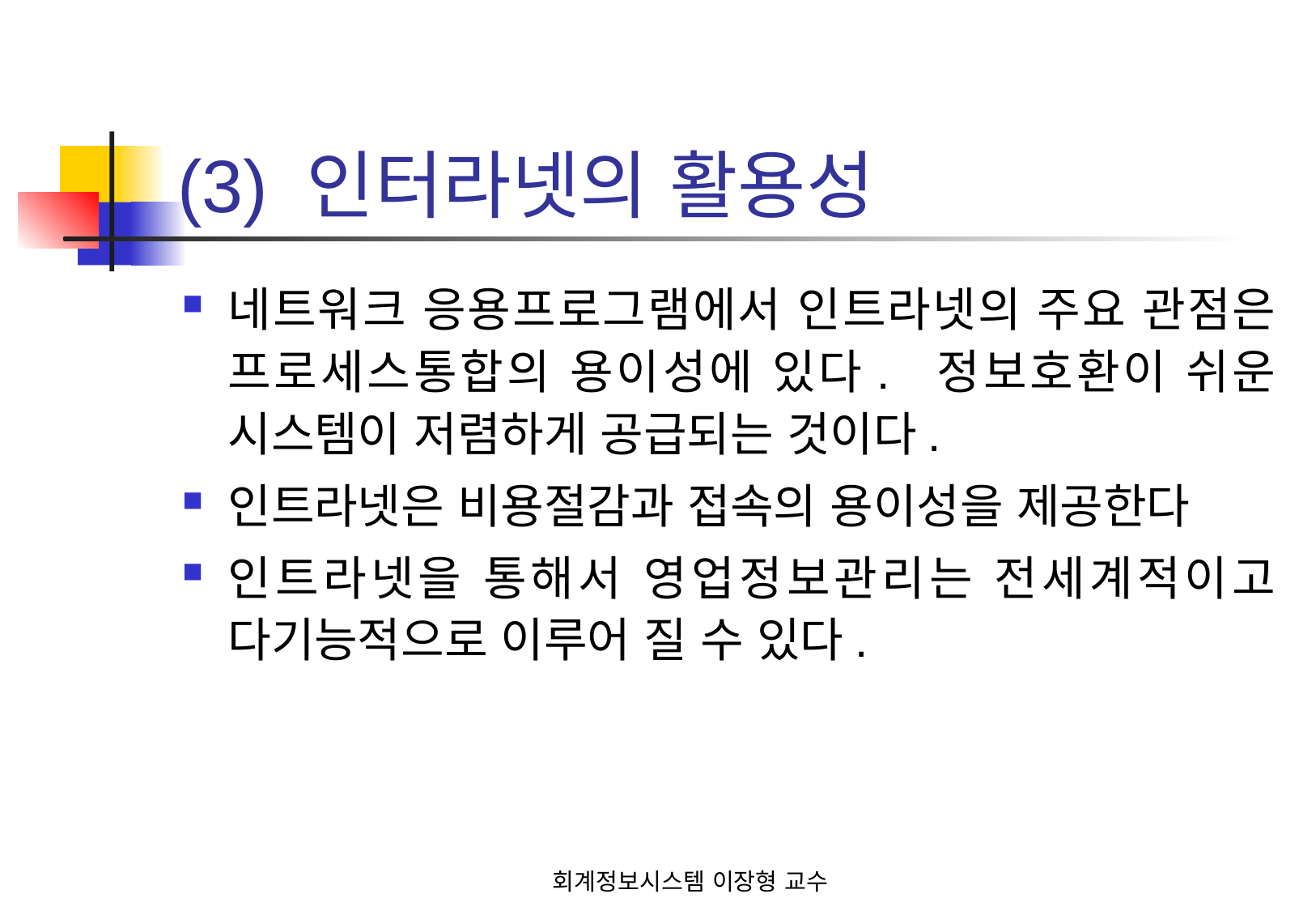

# (3) 인터라넷의 활용성
네트워크 응용프로그램에서 인트라넷의 주요 관점은 프로세스통합의 용이성에 있다.  정보호환이 쉬운 시스템이 저렴하게 공급되는 것이다.
인트라넷은 비용절감과 접속의 용이성을 제공한다
인트라넷을 통해서 영업정보관리는 전세계적이고 다기능적으로 이루어 질 수 있다.
회계정보시스템 이장형 교수